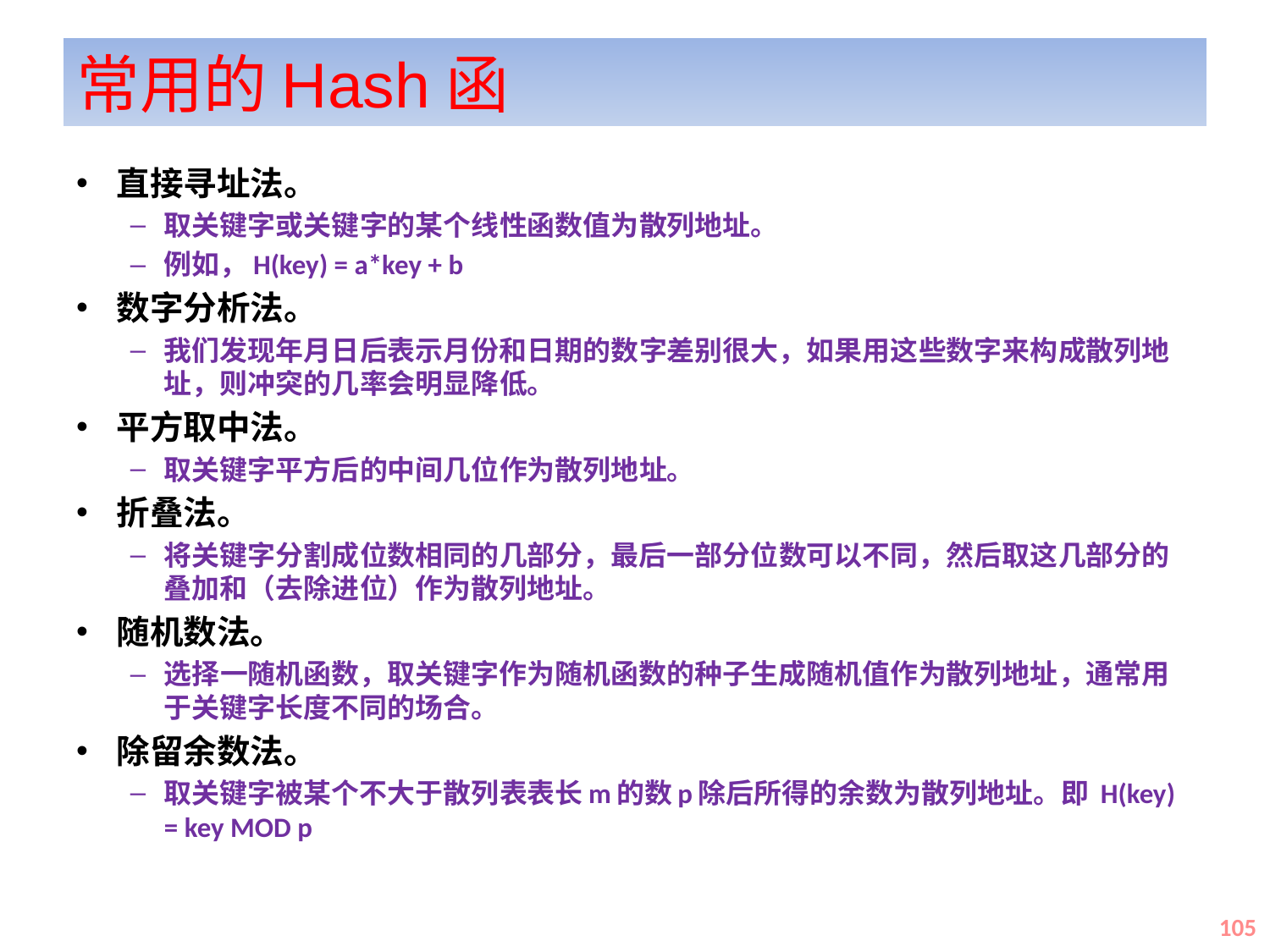

# 常用的Hash函
直接寻址法。
取关键字或关键字的某个线性函数值为散列地址。
例如，H(key) = a*key + b
数字分析法。
我们发现年月日后表示月份和日期的数字差别很大，如果用这些数字来构成散列地址，则冲突的几率会明显降低。
平方取中法。
取关键字平方后的中间几位作为散列地址。
折叠法。
将关键字分割成位数相同的几部分，最后一部分位数可以不同，然后取这几部分的叠加和（去除进位）作为散列地址。
随机数法。
选择一随机函数，取关键字作为随机函数的种子生成随机值作为散列地址，通常用于关键字长度不同的场合。
除留余数法。
取关键字被某个不大于散列表表长m的数p除后所得的余数为散列地址。即 H(key) = key MOD p
105